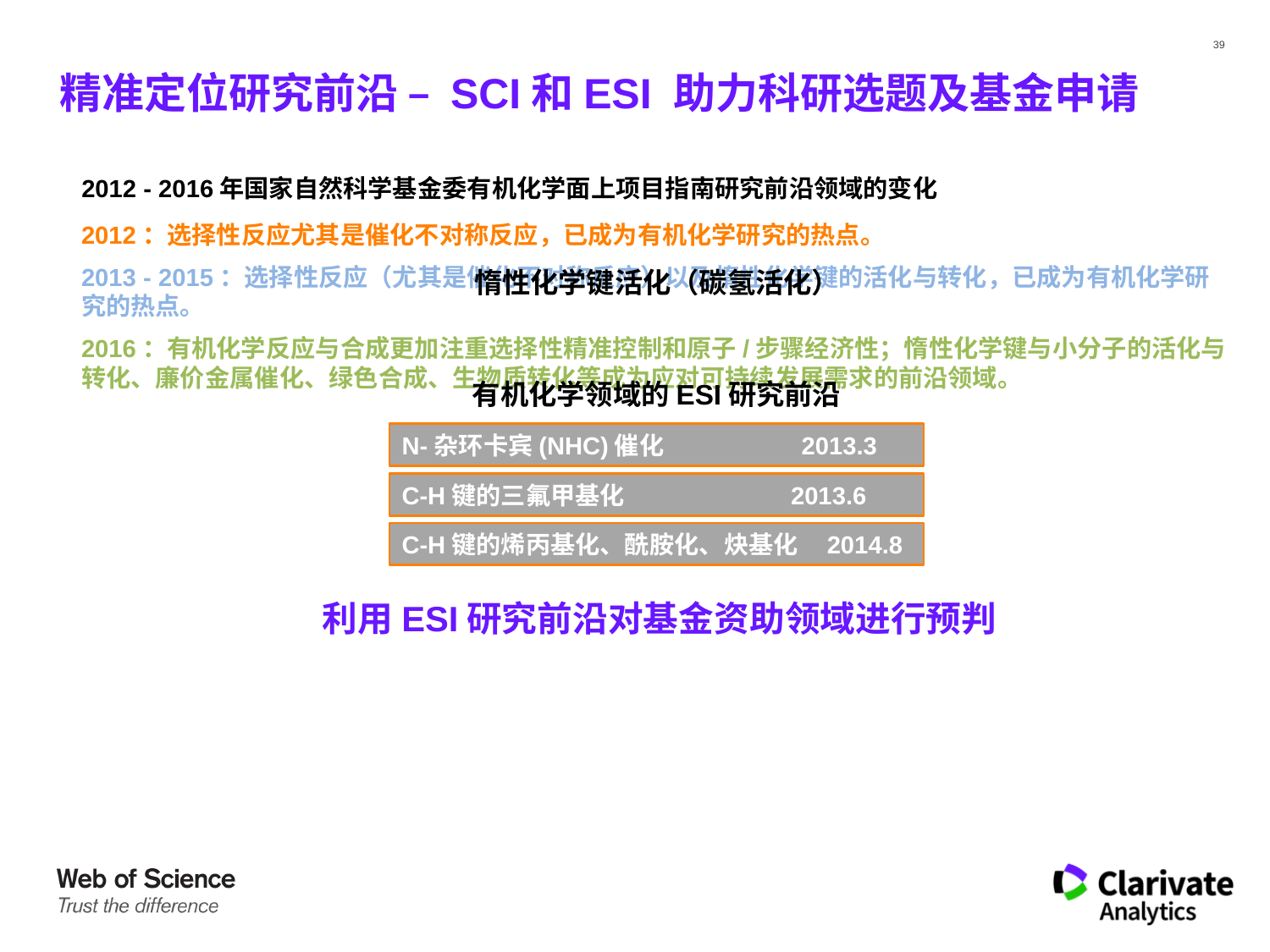

# 精准定位研究前沿 – SCI和ESI 助力科研选题及基金申请
2012 - 2016年国家自然科学基金委有机化学面上项目指南研究前沿领域的变化
2012：选择性反应尤其是催化不对称反应，已成为有机化学研究的热点。
2013 - 2015：选择性反应（尤其是催化不对称反应）以及惰性化学键的活化与转化，已成为有机化学研究的热点。
2016：有机化学反应与合成更加注重选择性精准控制和原子/步骤经济性；惰性化学键与小分子的活化与转化、廉价金属催化、绿色合成、生物质转化等成为应对可持续发展需求的前沿领域。
惰性化学键活化（碳氢活化）
有机化学领域的ESI研究前沿
N-杂环卡宾(NHC)催化                       2013.3
C-H键的三氟甲基化                            2013.6
C-H键的烯丙基化、酰胺化、炔基化    2014.8
利用ESI研究前沿对基金资助领域进行预判